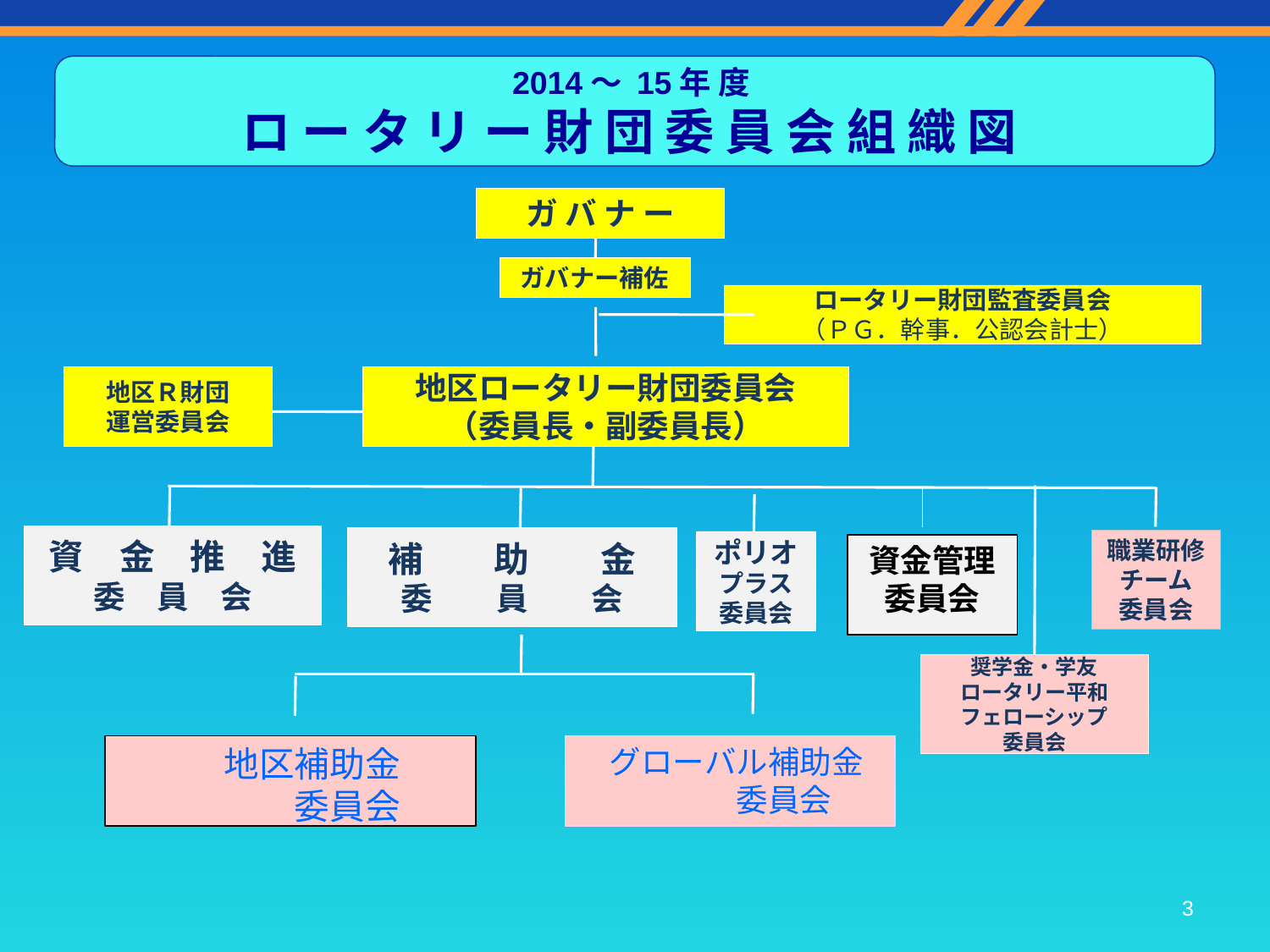

2014～ 15年 度
ロ ー タ リ ー 財 団 委 員 会 組 織 図
ガ バ ナ ー

ガバナー補佐
ロータリー財団監査委員会
（ＰＧ．幹事．公認会計士）

地区Ｒ財団
運営委員会
地区ロータリー財団委員会
（委員長・副委員長）

資　金　推　進
委　員　会
補　　助　　金
委　　員　　会
職業研修
チーム
委員会
ポリオ
プラス
委員会
資金管理
委員会

奨学金・学友
ロータリー平和
フェローシップ
委員会

　　　地区補助金
　　　　　委員会
　グローバル補助金
　　　　　委員会
3